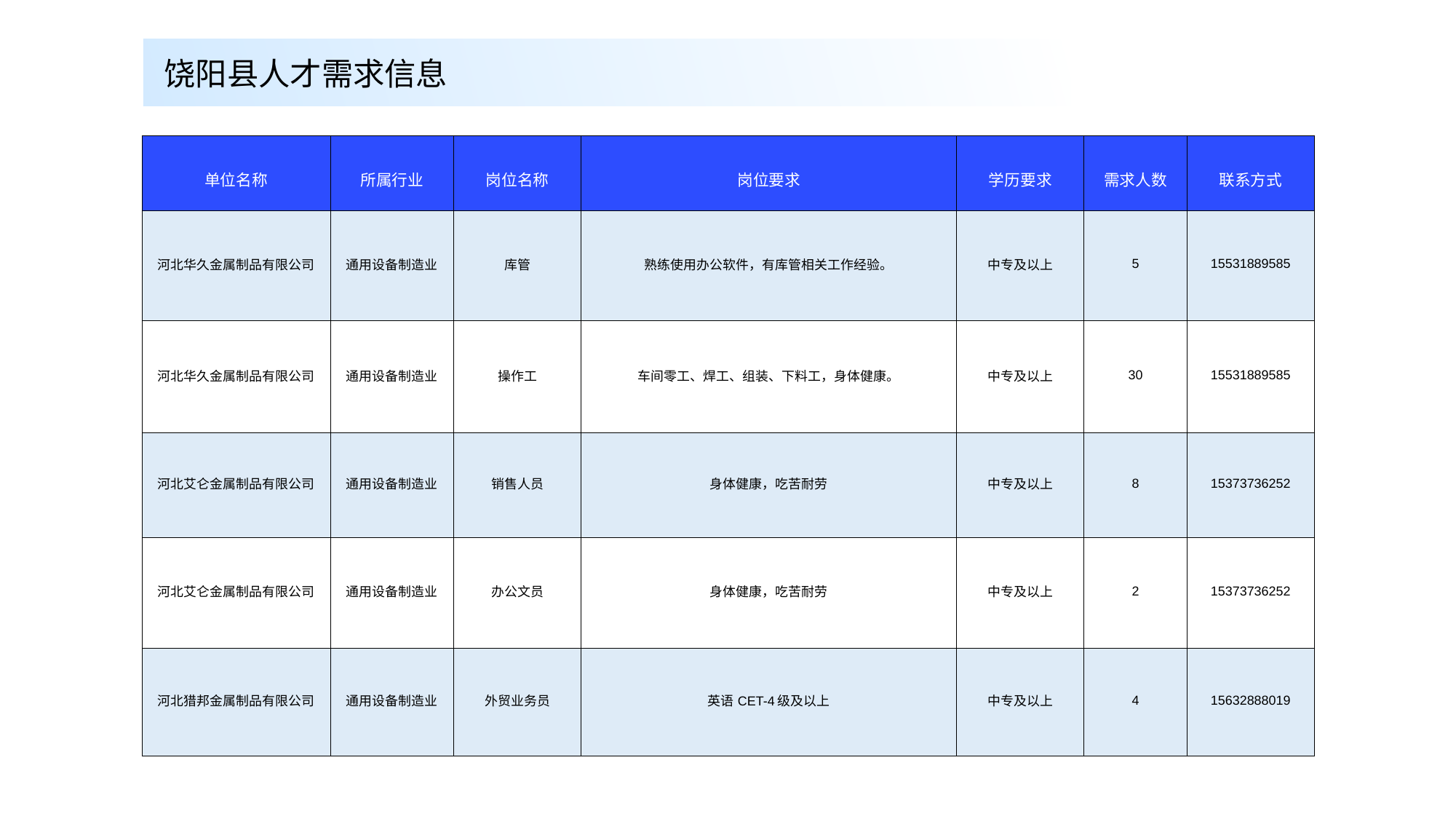

饶阳县人才需求信息
| 单位名称 | 所属行业 | 岗位名称 | 岗位要求 | 学历要求 | 需求人数 | 联系方式 |
| --- | --- | --- | --- | --- | --- | --- |
| 河北华久金属制品有限公司 | 通用设备制造业 | 库管 | 熟练使用办公软件，有库管相关工作经验。 | 中专及以上 | 5 | 15531889585 |
| 河北华久金属制品有限公司 | 通用设备制造业 | 操作工 | 车间零工、焊工、组装、下料工，身体健康。 | 中专及以上 | 30 | 15531889585 |
| 河北艾仑金属制品有限公司 | 通用设备制造业 | 销售人员 | 身体健康，吃苦耐劳 | 中专及以上 | 8 | 15373736252 |
| 河北艾仑金属制品有限公司 | 通用设备制造业 | 办公文员 | 身体健康，吃苦耐劳 | 中专及以上 | 2 | 15373736252 |
| 河北猎邦金属制品有限公司 | 通用设备制造业 | 外贸业务员 | 英语CET-4级及以上 | 中专及以上 | 4 | 15632888019 |
38